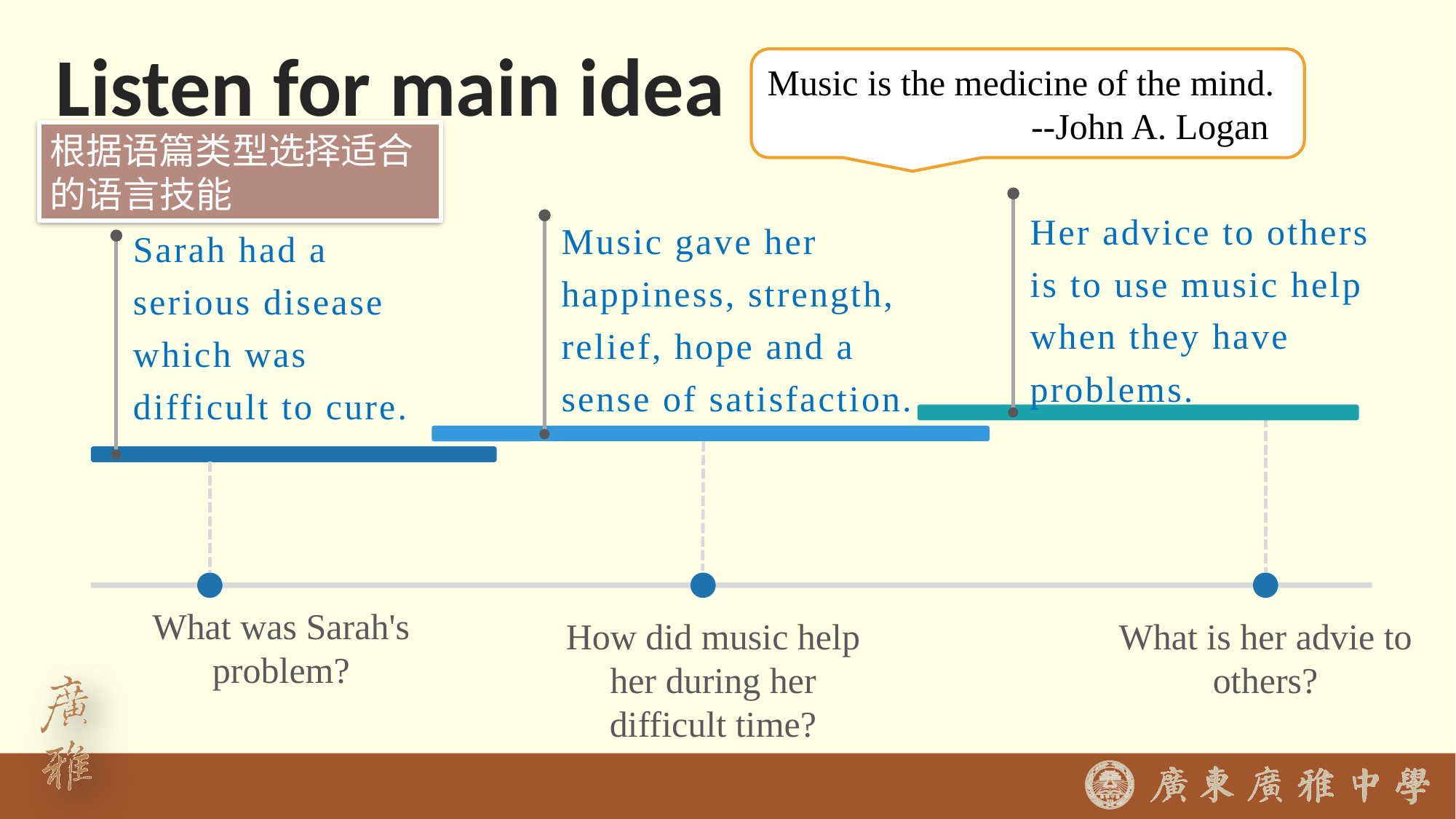

Listen for main idea
Music is the medicine of the mind.
                             --John A. Logan
根据语篇类型选择适合的语言技能

Her advice to others is to use music help when they have problems.
Music gave her happiness, strength, relief, hope and a sense of satisfaction.

Sarah had a serious disease which was difficult to cure.

What was Sarah's problem?
How did music help her during her difficult time?
What is her advie to others?